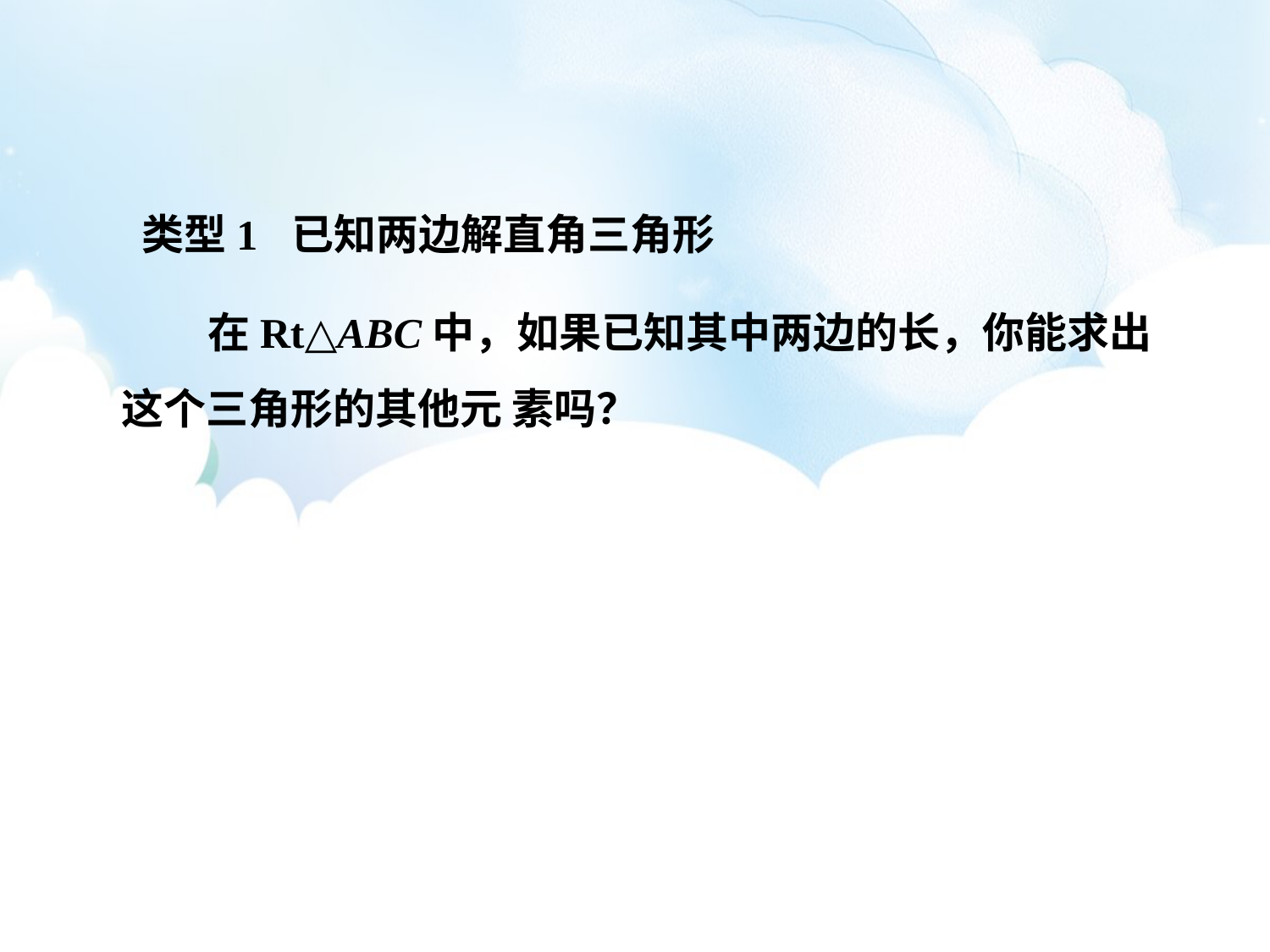

类型1  已知两边解直角三角形
        在Rt△ABC中，如果已知其中两边的长，你能求出
这个三角形的其他元 素吗？